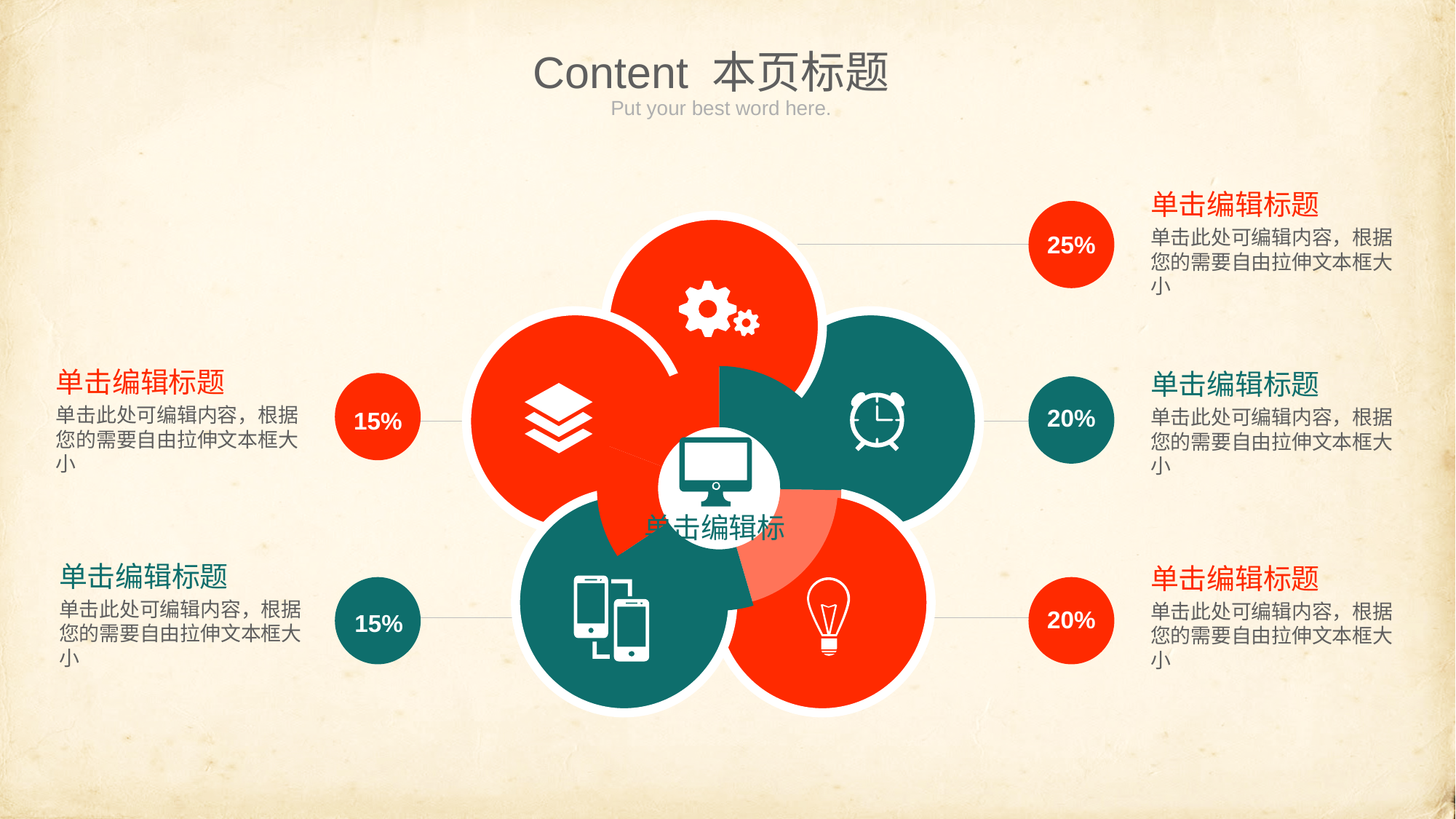

Content 本页标题
Put your best word here.
单击编辑标题
单击此处可编辑内容，根据您的需要自由拉伸文本框大小

25%

单击编辑标题
单击此处可编辑内容，根据您的需要自由拉伸文本框大小

### Chart

| Category | Column1 |
|---|---|
单击编辑标题
单击此处可编辑内容，根据您的需要自由拉伸文本框大小

20%
15%

单击编辑标题
单击编辑标题
单击此处可编辑内容，根据您的需要自由拉伸文本框大小
单击编辑标题
单击此处可编辑内容，根据您的需要自由拉伸文本框大小

20%
15%